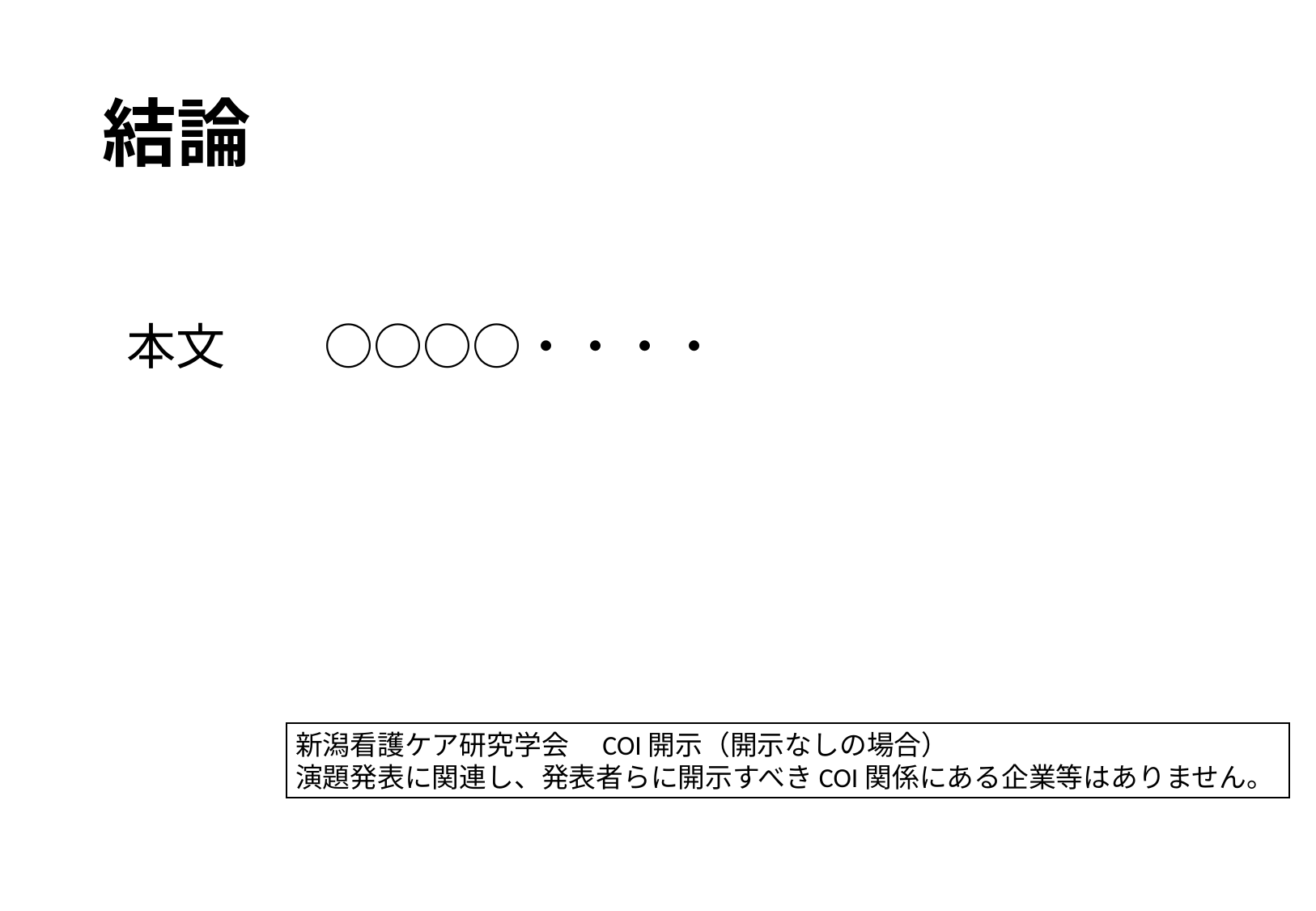

# 結論
本文　　○○○○・・・・
新潟看護ケア研究学会　COI開示（開示なしの場合）
演題発表に関連し、発表者らに開示すべきCOI関係にある企業等はありません。